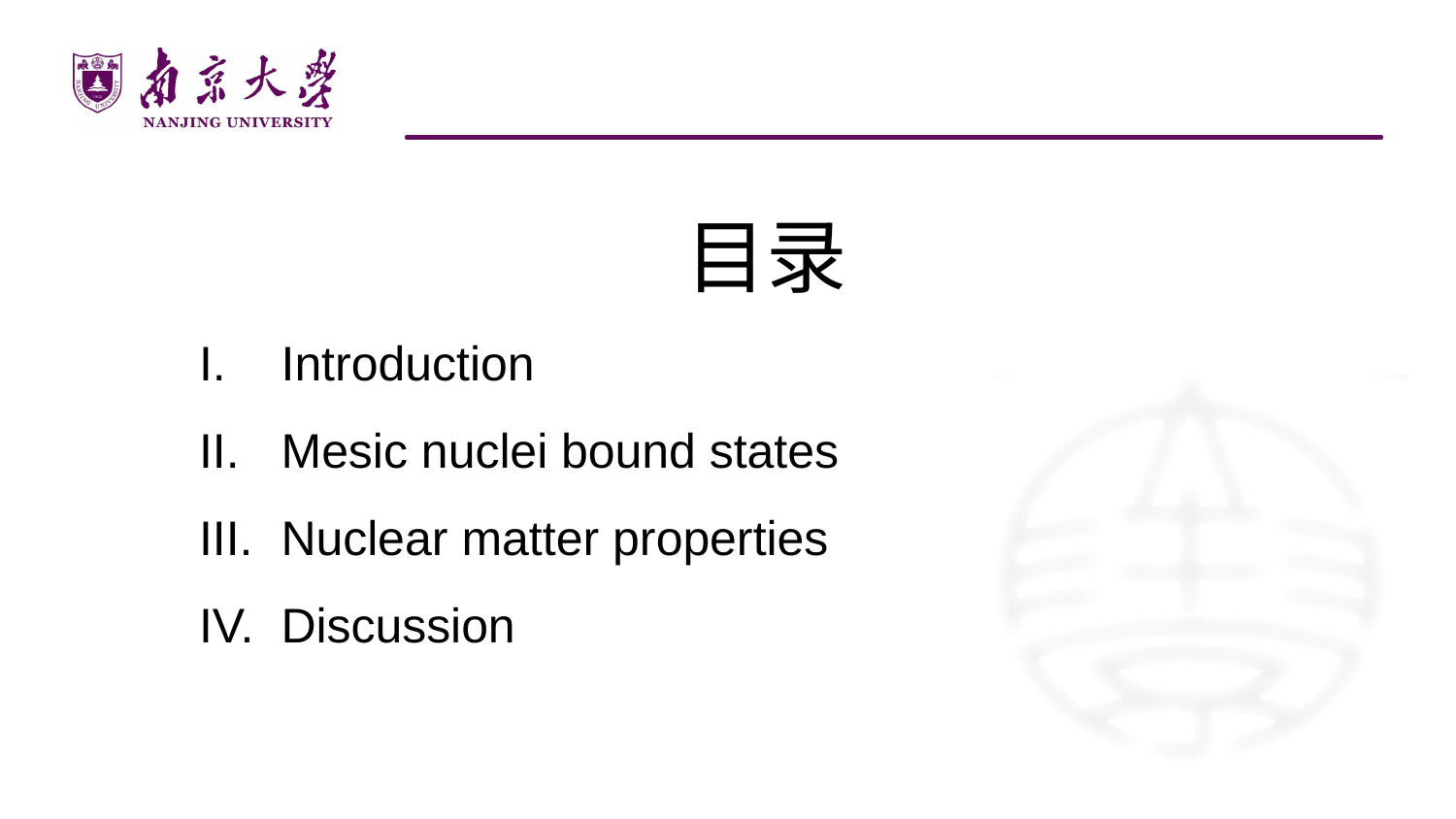

#
目录
Introduction
Mesic nuclei bound states
Nuclear matter properties
Discussion